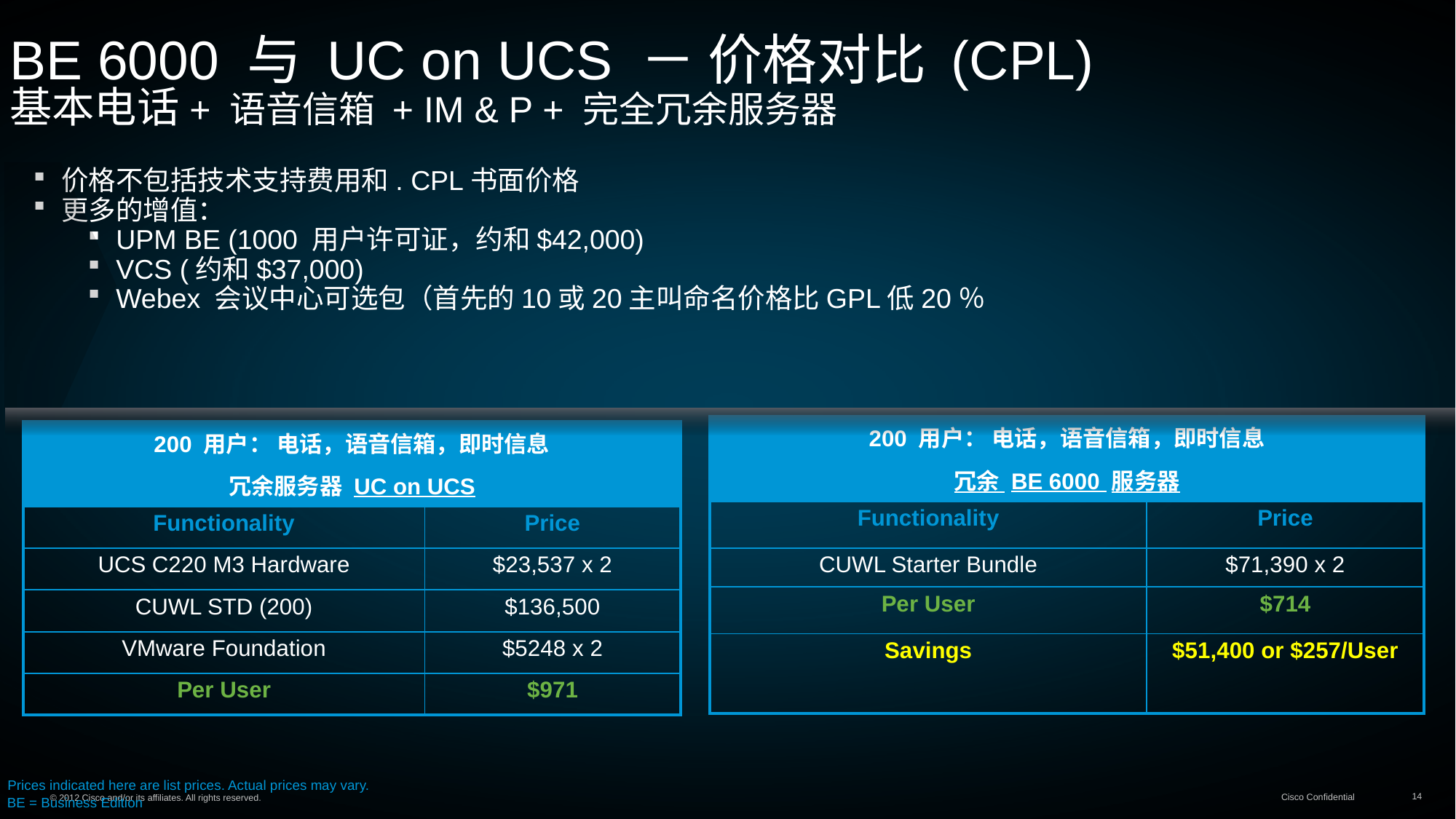

# BE 6000 与 UC on UCS － 价格对比 (CPL) 基本电话+ 语音信箱 + IM & P + 完全冗余服务器

价格不包括技术支持费用和. CPL书面价格
更多的增值：
UPM BE (1000 用户许可证，约和$42,000)
VCS (约和$37,000)
Webex 会议中心可选包（首先的10或20主叫命名价格比GPL低20％

| 200 用户： 电话，语音信箱，即时信息 冗余 BE 6000 服务器 |  |
| --- | --- |
| Functionality | Price |
| CUWL Starter Bundle | $71,390 x 2 |
| Per User | $714 |
| Savings | $51,400 or $257/User |
| 200 用户： 电话，语音信箱，即时信息 冗余服务器 UC on UCS |  |
| --- | --- |
| Functionality | Price |
| UCS C220 M3 Hardware | $23,537 x 2 |
| CUWL STD (200) | $136,500 |
| VMware Foundation | $5248 x 2 |
| Per User | $971 |
Prices indicated here are list prices. Actual prices may vary.
BE = Business Edition